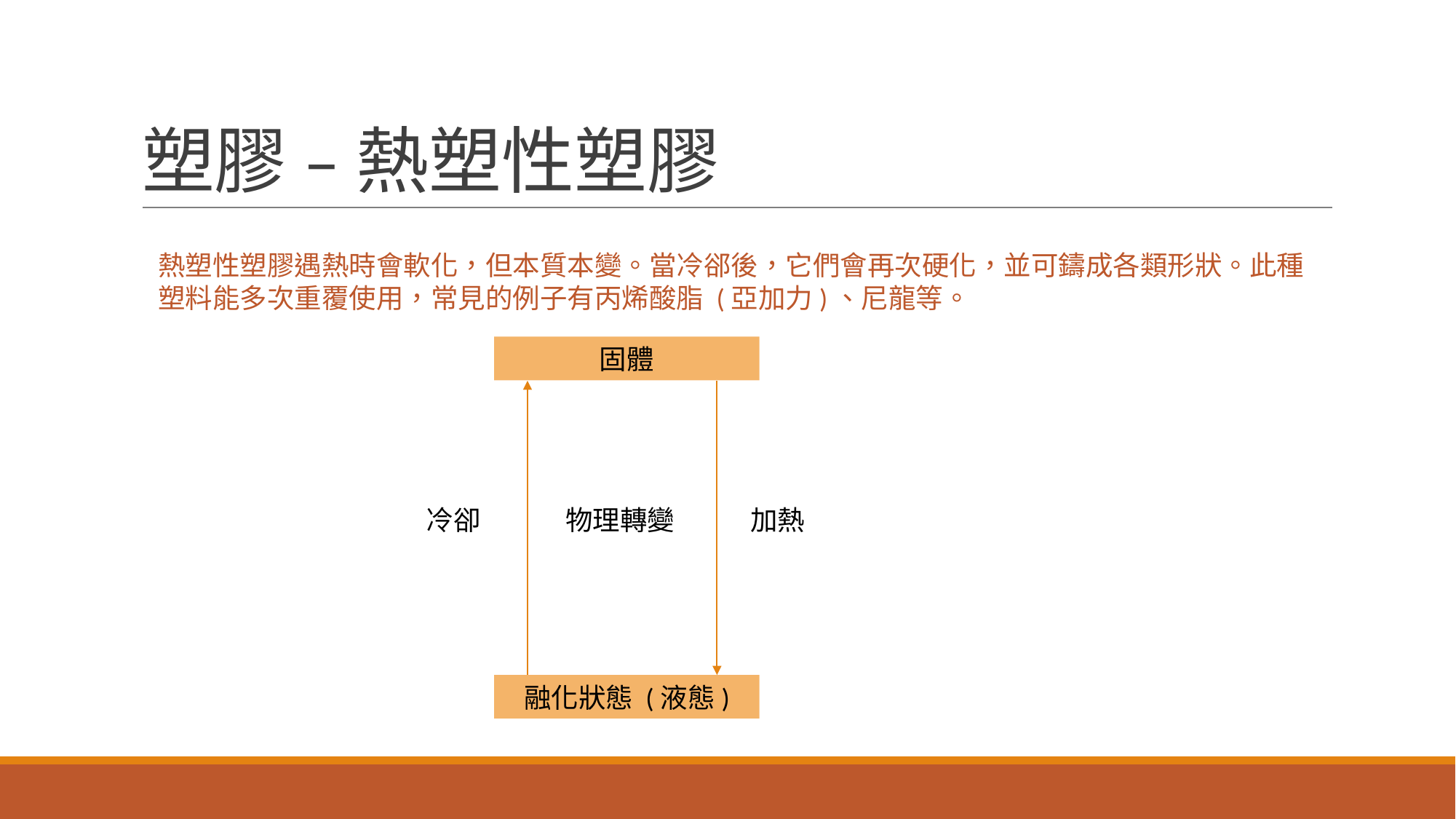

# 塑膠 – 熱塑性塑膠
熱塑性塑膠遇熱時會軟化，但本質本變。當冷郤後，它們會再次硬化，並可鑄成各類形狀。此種塑料能多次重覆使用，常見的例子有丙烯酸脂 (亞加力)、尼龍等。

固體
冷卻
物理轉變
加熱
融化狀態 (液態)